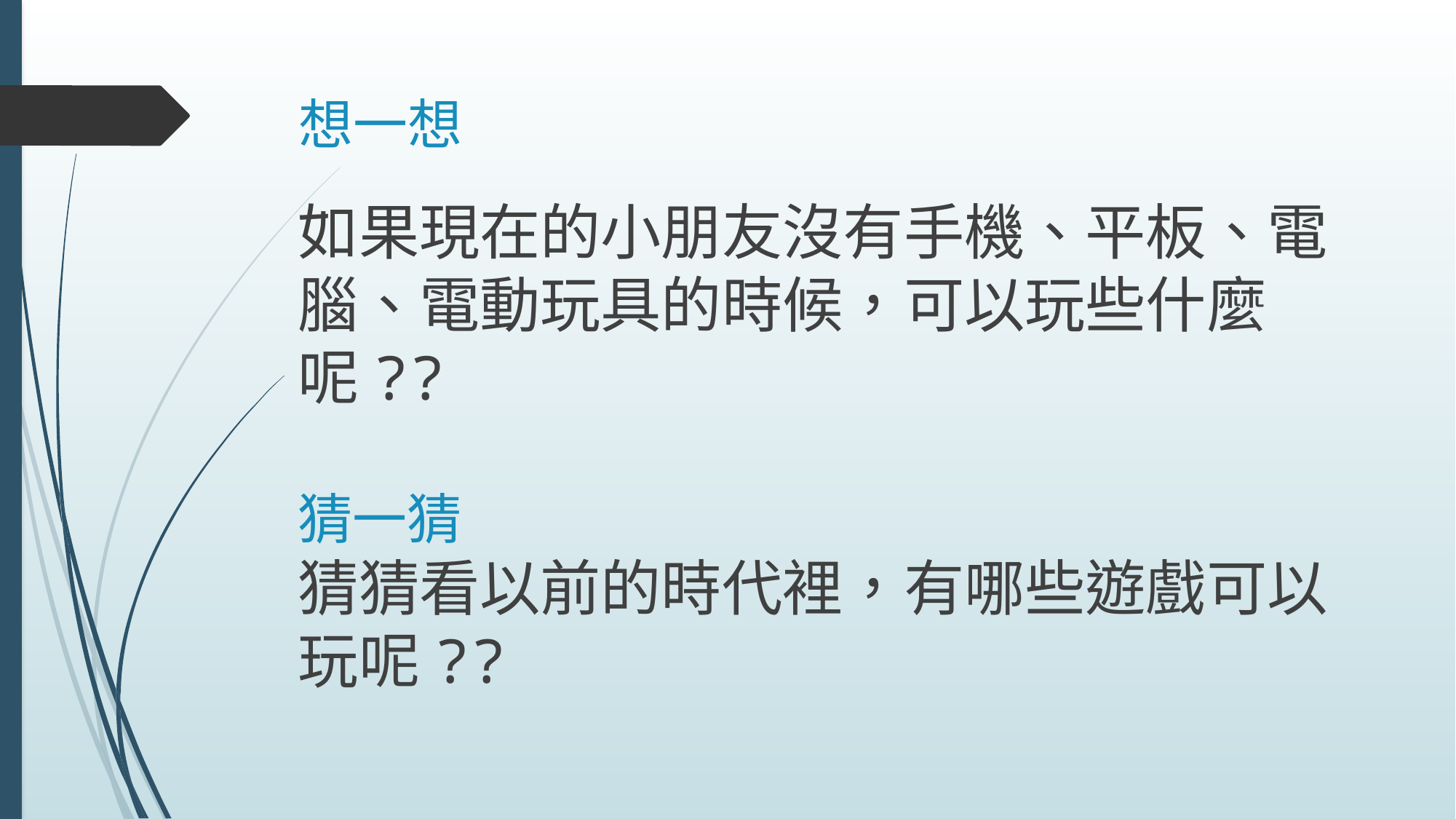

# 想一想
如果現在的小朋友沒有手機、平板、電腦、電動玩具的時候，可以玩些什麼呢??
猜一猜
猜猜看以前的時代裡，有哪些遊戲可以玩呢??